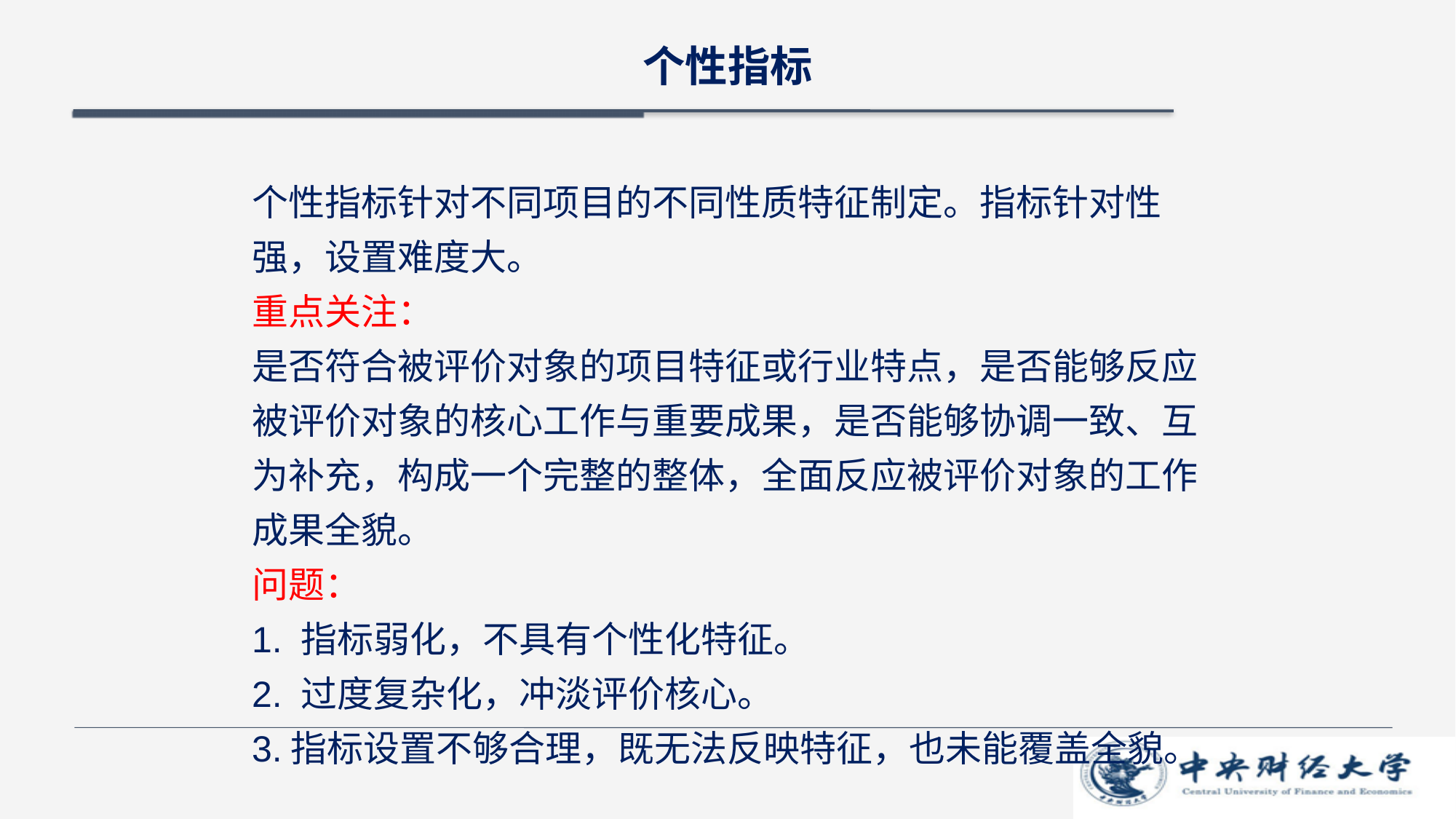

# 个性指标
个性指标针对不同项目的不同性质特征制定。指标针对性强，设置难度大。
重点关注：
是否符合被评价对象的项目特征或行业特点，是否能够反应被评价对象的核心工作与重要成果，是否能够协调一致、互为补充，构成一个完整的整体，全面反应被评价对象的工作成果全貌。
问题：
1. 指标弱化，不具有个性化特征。
2. 过度复杂化，冲淡评价核心。
3.指标设置不够合理，既无法反映特征，也未能覆盖全貌。